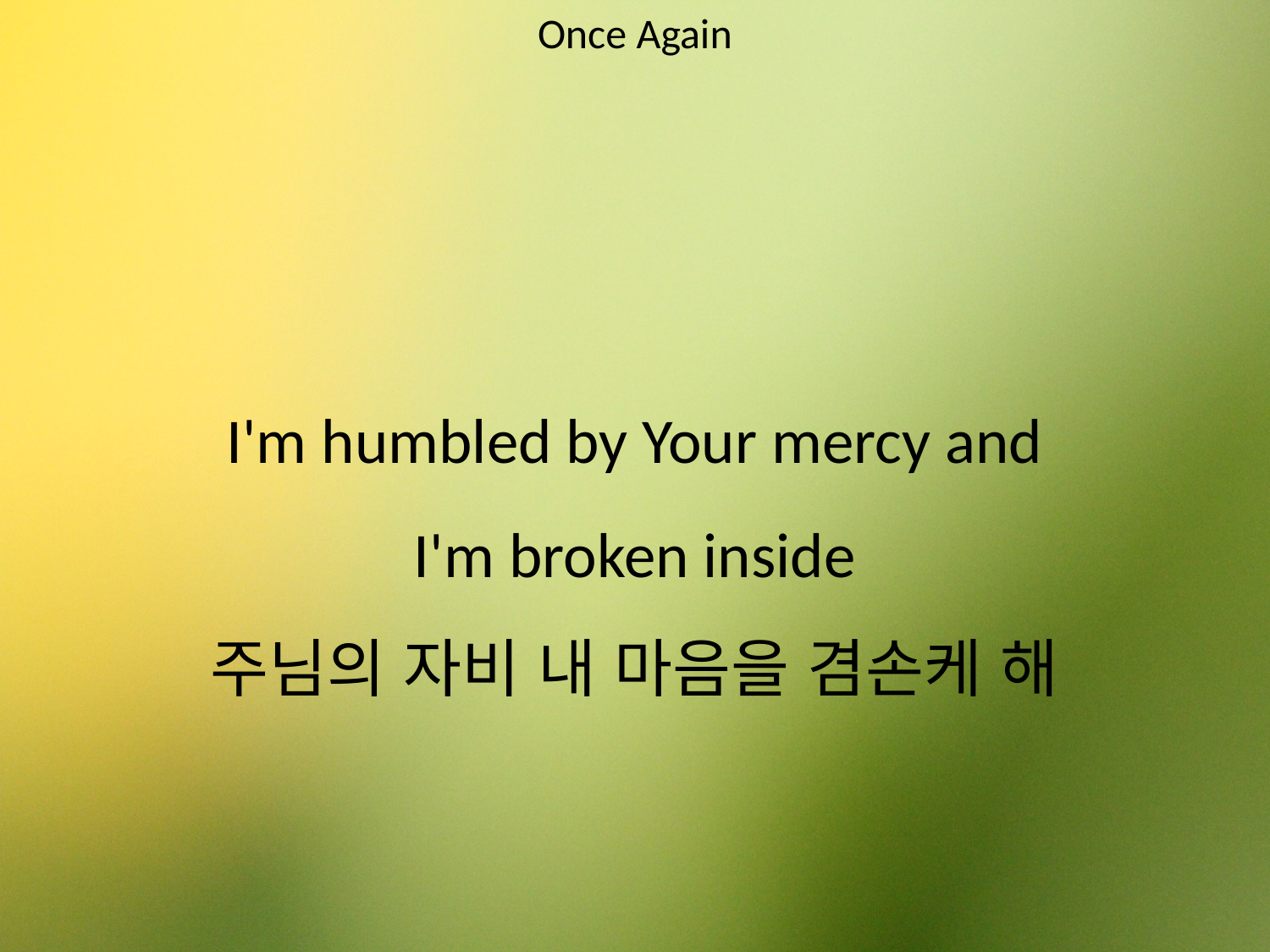

Once Again
#
I'm humbled by Your mercy and
I'm broken inside
주님의 자비 내 마음을 겸손케 해